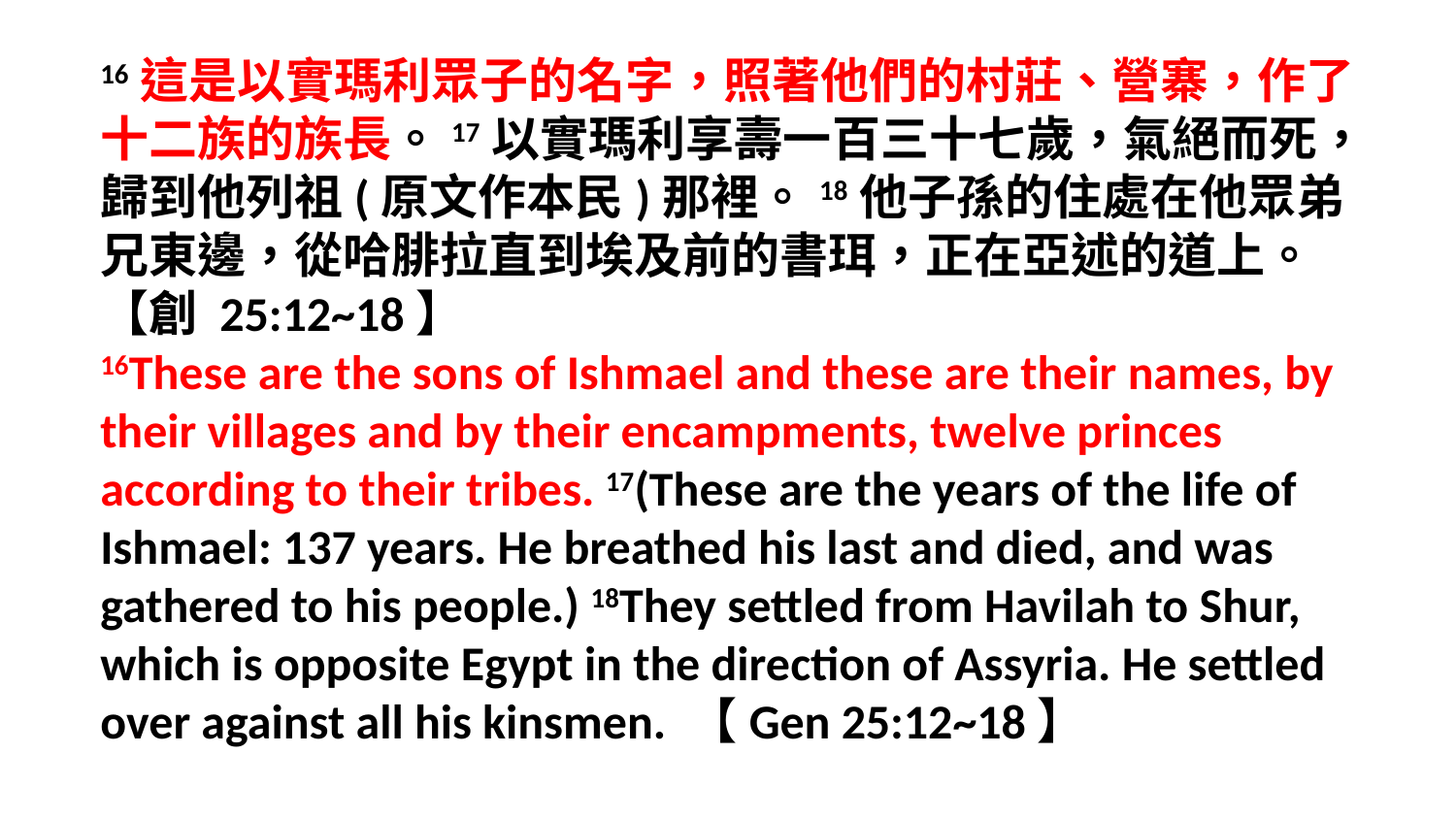

16這是以實瑪利眾子的名字，照著他們的村莊、營寨，作了十二族的族長。17以實瑪利享壽一百三十七歲，氣絕而死，歸到他列祖(原文作本民)那裡。18他子孫的住處在他眾弟兄東邊，從哈腓拉直到埃及前的書珥，正在亞述的道上。
【創 25:12~18】
16These are the sons of Ishmael and these are their names, by their villages and by their encampments, twelve princes according to their tribes. 17(These are the years of the life of Ishmael: 137 years. He breathed his last and died, and was gathered to his people.) 18They settled from Havilah to Shur, which is opposite Egypt in the direction of Assyria. He settled over against all his kinsmen. 【Gen 25:12~18】